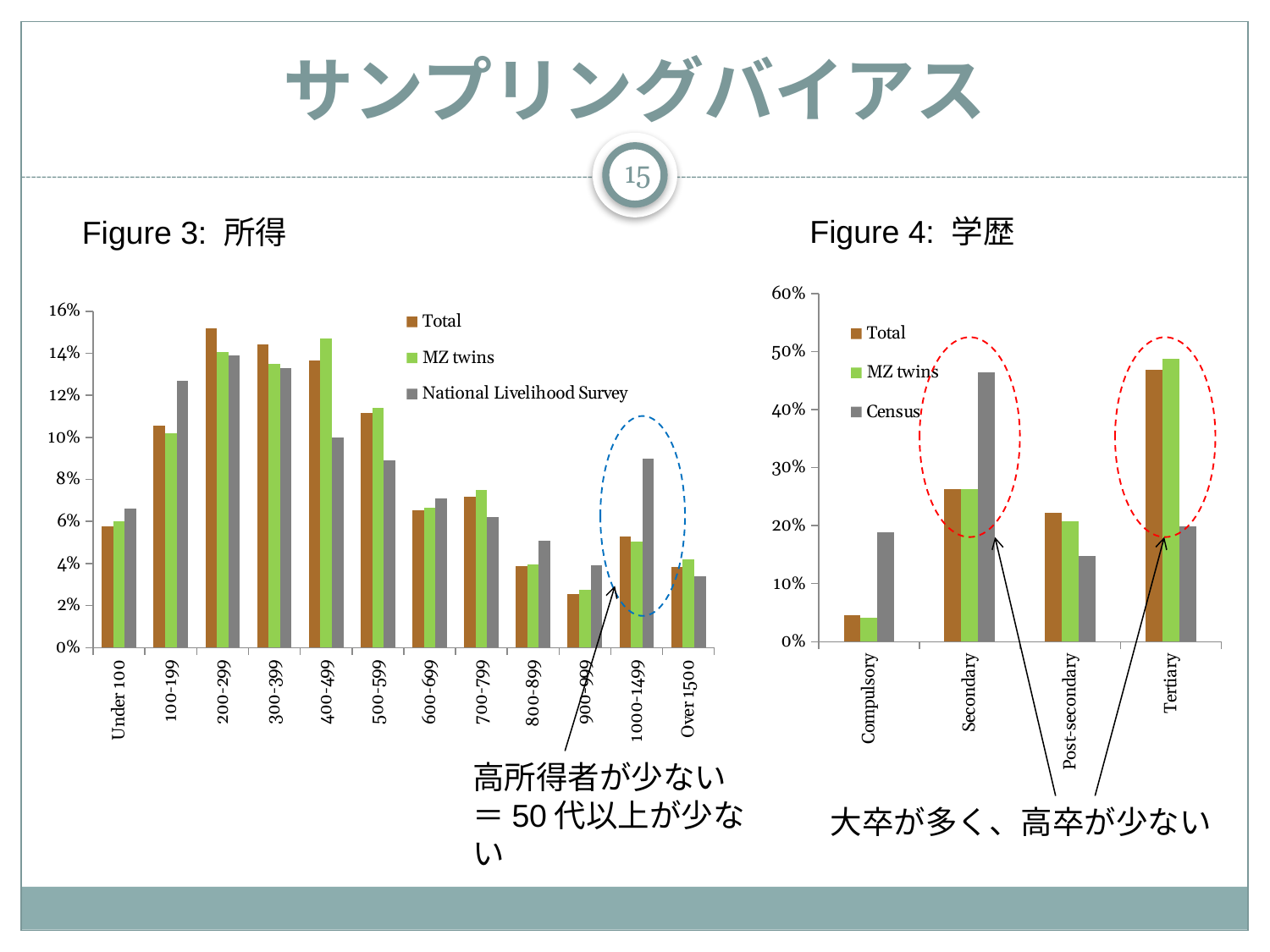

# サンプリングバイアス
15
Figure 4: 学歴
Figure 3: 所得

### Chart

| Category | Total |  | Census |
|---|---|---|---|
| Compulsory | 0.0458488228004957 | 0.0417522245037645 | 0.18814461659690102 |
| Secondary | 0.26270136307310993 | 0.26249144421628995 | 0.4648580951812801 |
| Post-secondary | 0.222428748451053 | 0.20739219712525703 | 0.14806923506737005 |
| Tertiary | 0.4690210656753411 | 0.4883641341546891 | 0.19892805315445003 |

### Chart

| Category |  |  |  |
|---|---|---|---|
| Under 100 | 0.057863879683915403 | 0.05997501041232821 | 0.066 |
| 100-199 | 0.105531481009432 | 0.102040816326531 | 0.127 |
| 200-299 | 0.15192454754014803 | 0.14077467721782597 | 0.139 |
| 300-399 | 0.14402243181238905 | 0.13494377342773803 | 0.133 |
| 400-499 | 0.13637522304358896 | 0.147022074135777 | 0.1 |
| 500-599 | 0.111649248024471 | 0.114119117034569 | 0.08900000000000004 |
| 600-699 | 0.06551108845271482 | 0.0666389004581424 | 0.071 |
| 700-799 | 0.07162885546775427 | 0.07496876301541032 | 0.062000000000000006 |
| 800-899 | 0.0387458577619169 | 0.0395668471470221 | 0.051000000000000004 |
| 900-999 | 0.025490695895998 | 0.027488546438983803 | 0.03900000000000001 |
| 1000-1499 | 0.053020647463675796 | 0.0503956684714702 | 0.09000000000000001 |
| Over 1500 | 0.0382360438439969 | 0.0420658059142024 | 0.034 |

高所得者が少ない
＝50代以上が少ない
大卒が多く、高卒が少ない